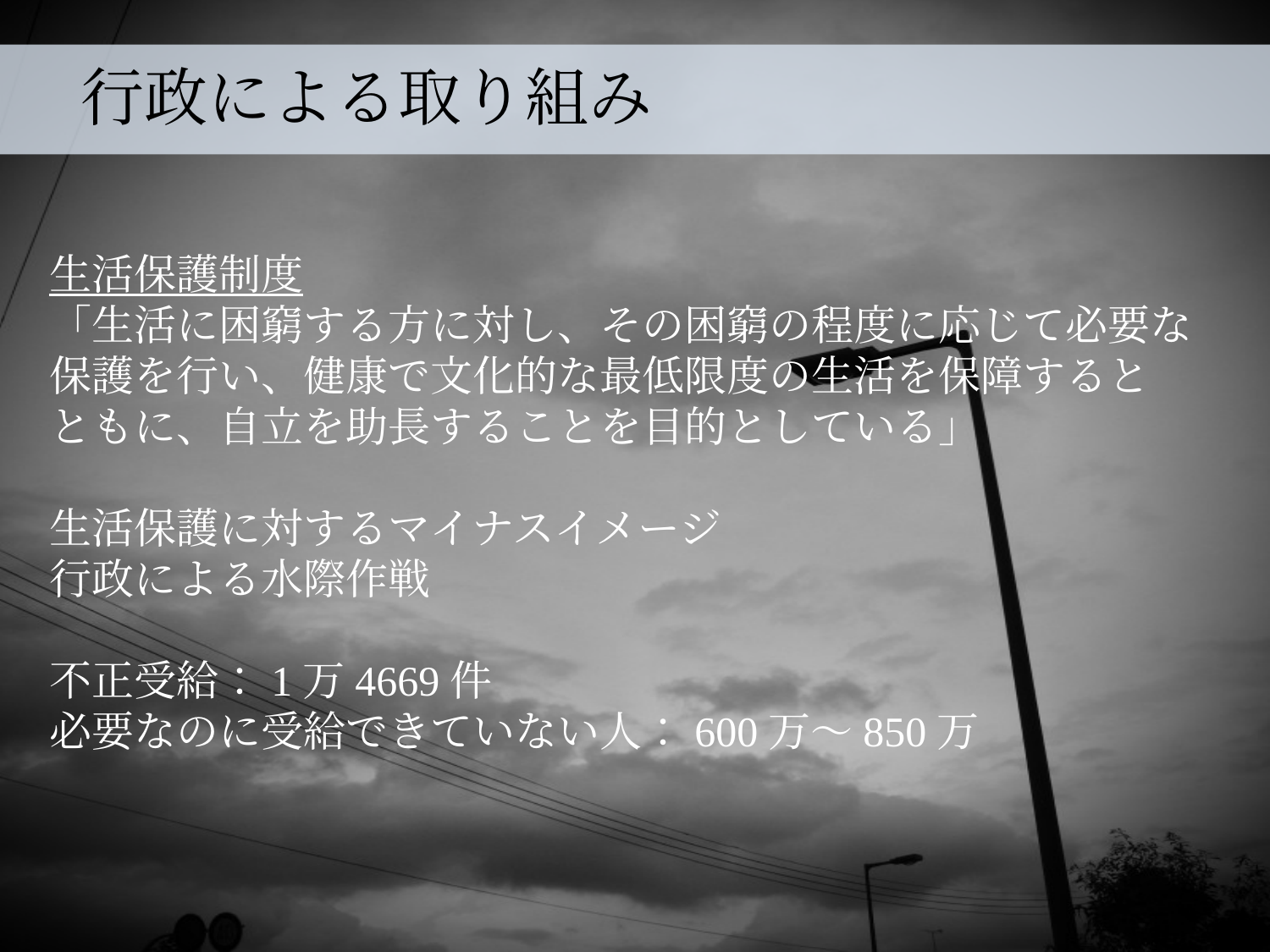

行政による取り組み
生活保護制度
「生活に困窮する方に対し、その困窮の程度に応じて必要な
保護を行い、健康で文化的な最低限度の生活を保障すると
ともに、自立を助長することを目的としている」

生活保護に対するマイナスイメージ
行政による水際作戦

不正受給：1万4669件
必要なのに受給できていない人：600万～850万